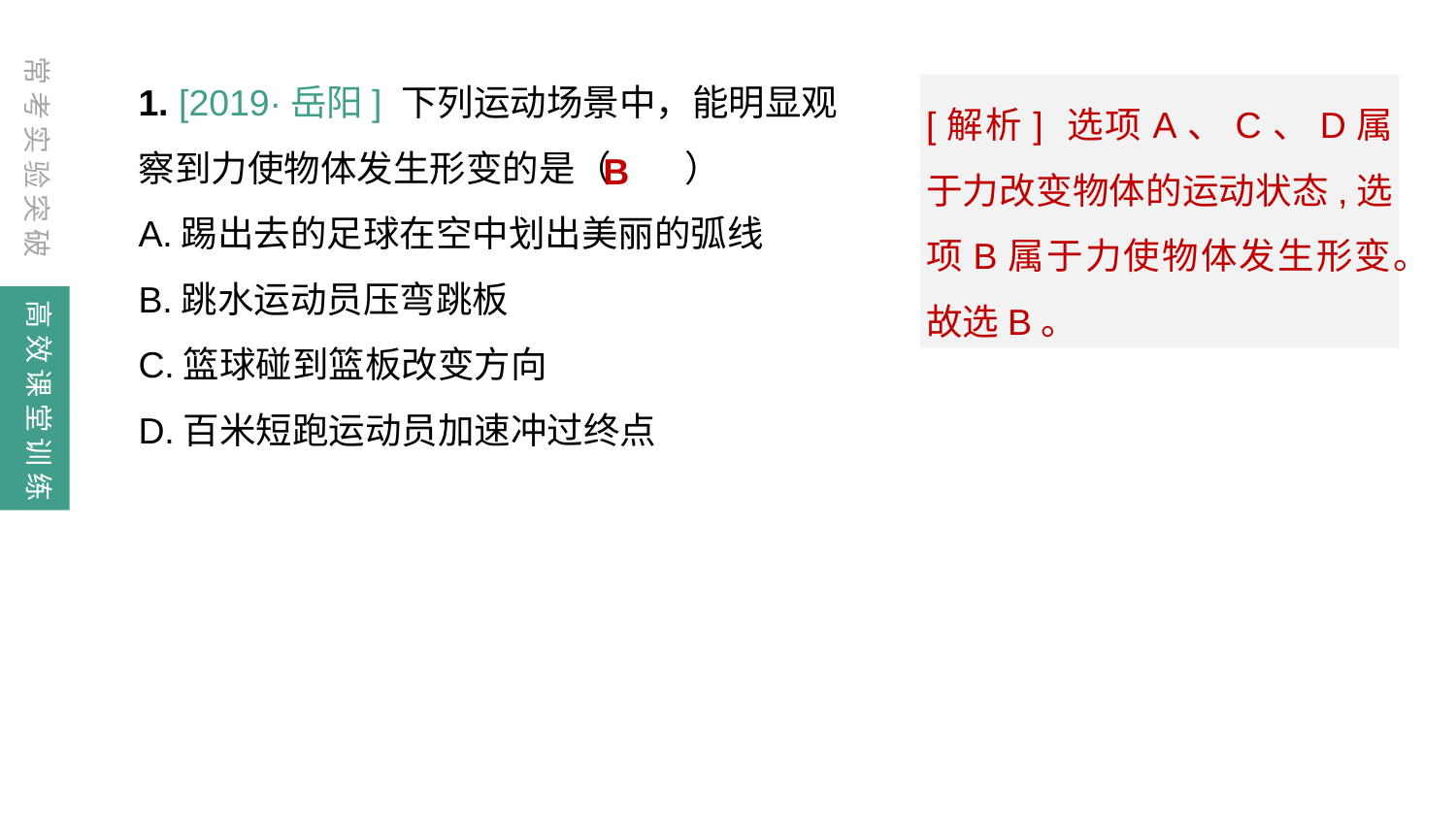

常考实验突破
1. [2019·岳阳] 下列运动场景中，能明显观察到力使物体发生形变的是（　　）
A.踢出去的足球在空中划出美丽的弧线
B.跳水运动员压弯跳板
C.篮球碰到篮板改变方向
D.百米短跑运动员加速冲过终点
[解析] 选项A、C、D属于力改变物体的运动状态,选项B属于力使物体发生形变。故选B。
B

高效课堂训练